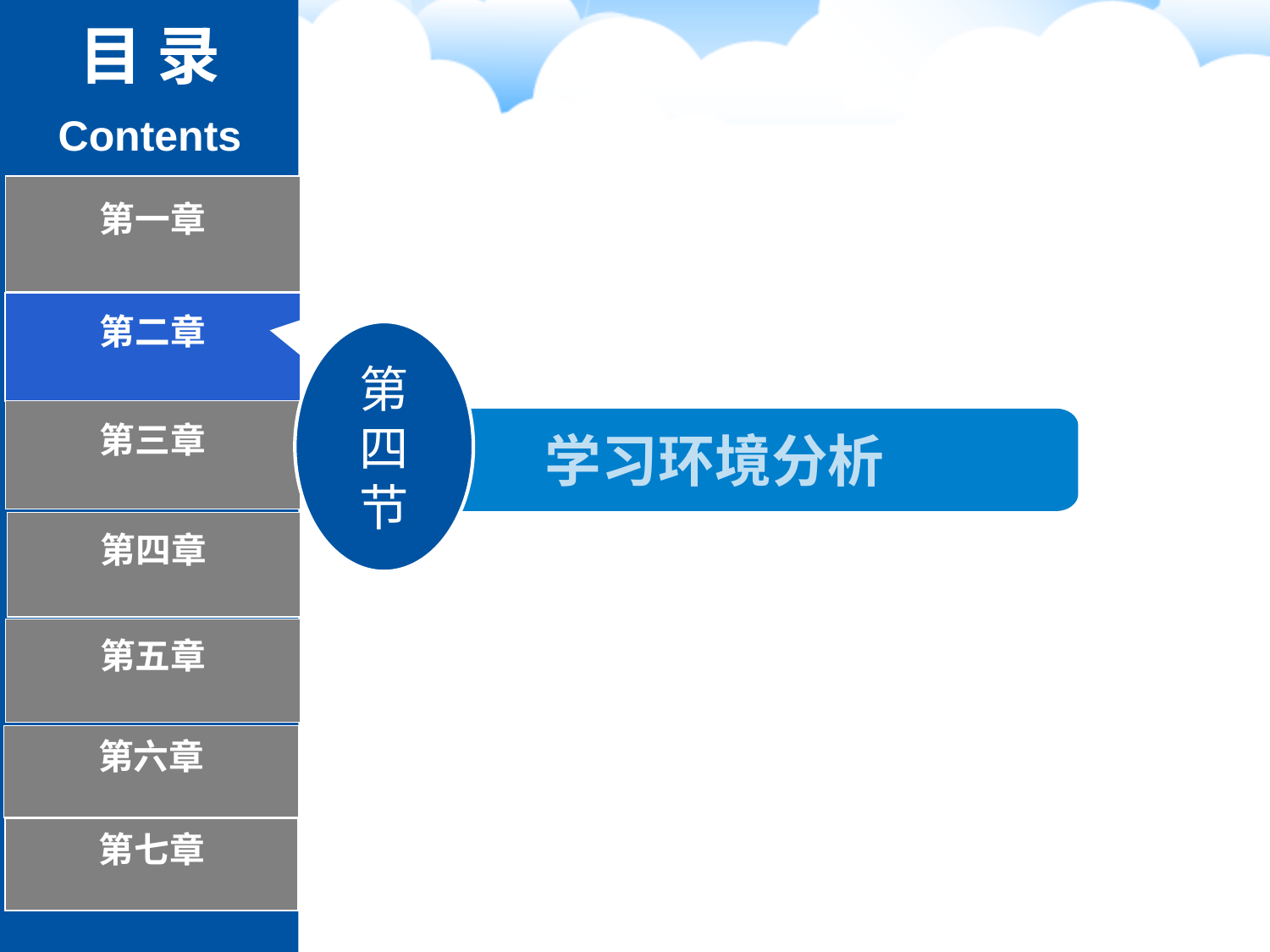

目 录
Contents
第一章

第二章

第
四
节

第三章

　学习环境分析
第四章

第五章

第六章

第七章